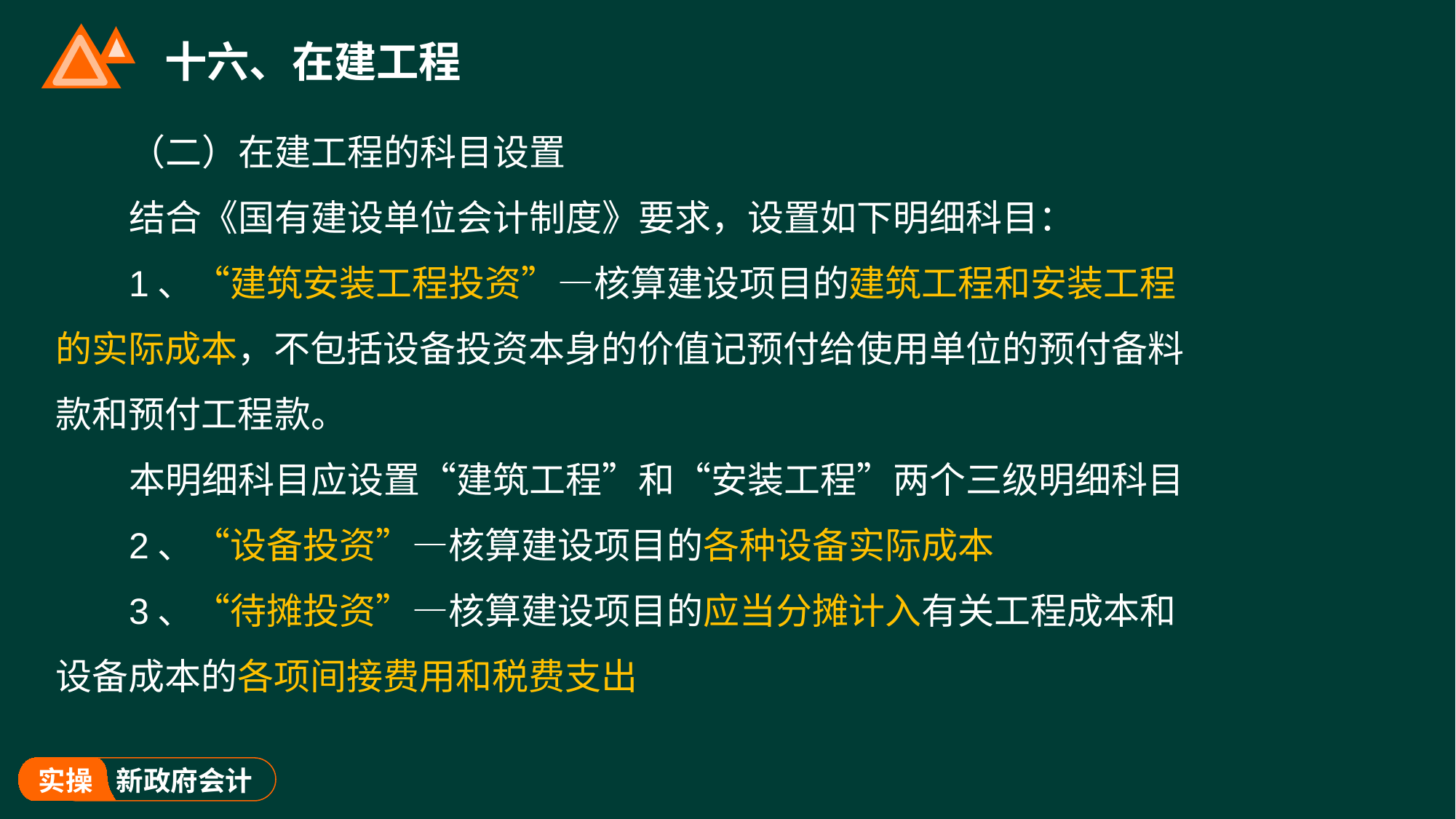

# 十六、在建工程
（二）在建工程的科目设置
结合《国有建设单位会计制度》要求，设置如下明细科目：
1、“建筑安装工程投资”—核算建设项目的建筑工程和安装工程的实际成本，不包括设备投资本身的价值记预付给使用单位的预付备料款和预付工程款。
本明细科目应设置“建筑工程”和“安装工程”两个三级明细科目
2、“设备投资”—核算建设项目的各种设备实际成本
3、“待摊投资”—核算建设项目的应当分摊计入有关工程成本和设备成本的各项间接费用和税费支出